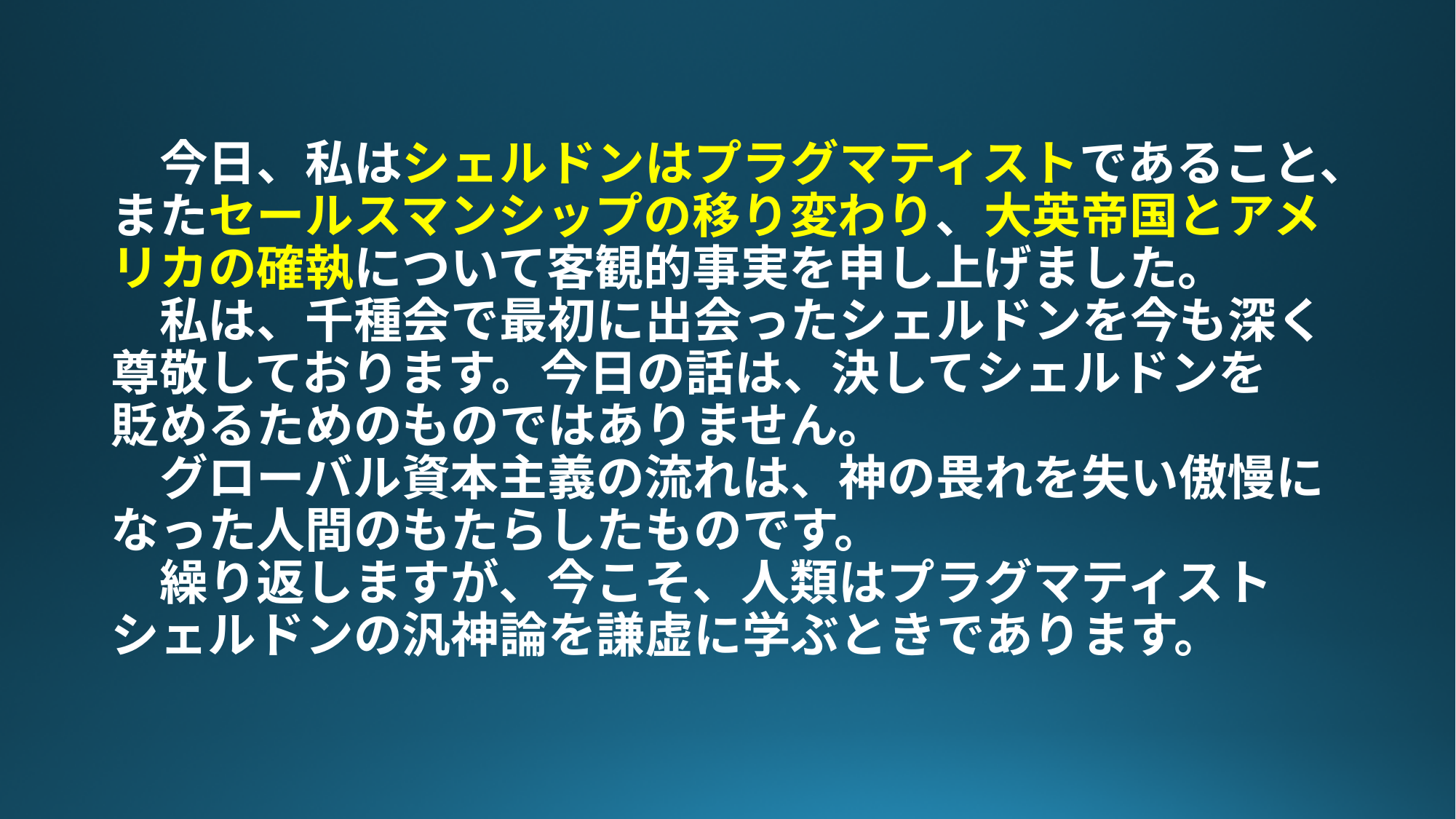

# 今日、私はシェルドンはプラグマティストであること、またセールスマンシップの移り変わり、大英帝国とアメリカの確執について客観的事実を申し上げました。 　私は、千種会で最初に出会ったシェルドンを今も深く尊敬しております。今日の話は、決してシェルドンを　貶めるためのものではありません。 　グローバル資本主義の流れは、神の畏れを失い傲慢になった人間のもたらしたものです。 　繰り返しますが、今こそ、人類はプラグマティストシェルドンの汎神論を謙虚に学ぶときであります。